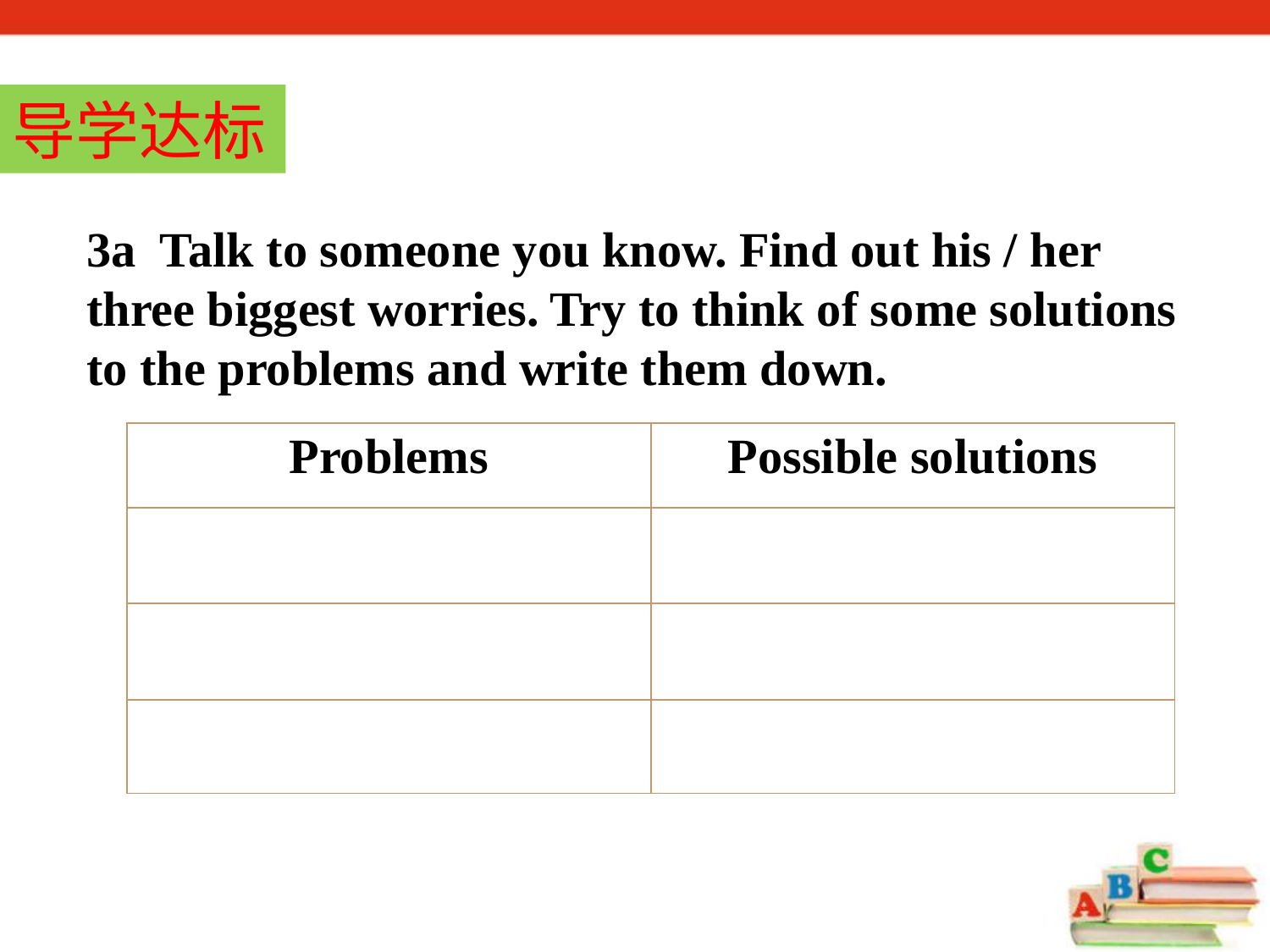

导学达标
3a  Talk to someone you know. Find out his / her three biggest worries. Try to think of some solutions to the problems and write them down.
| Problems | Possible solutions |
| --- | --- |
|  |  |
|  |  |
|  |  |